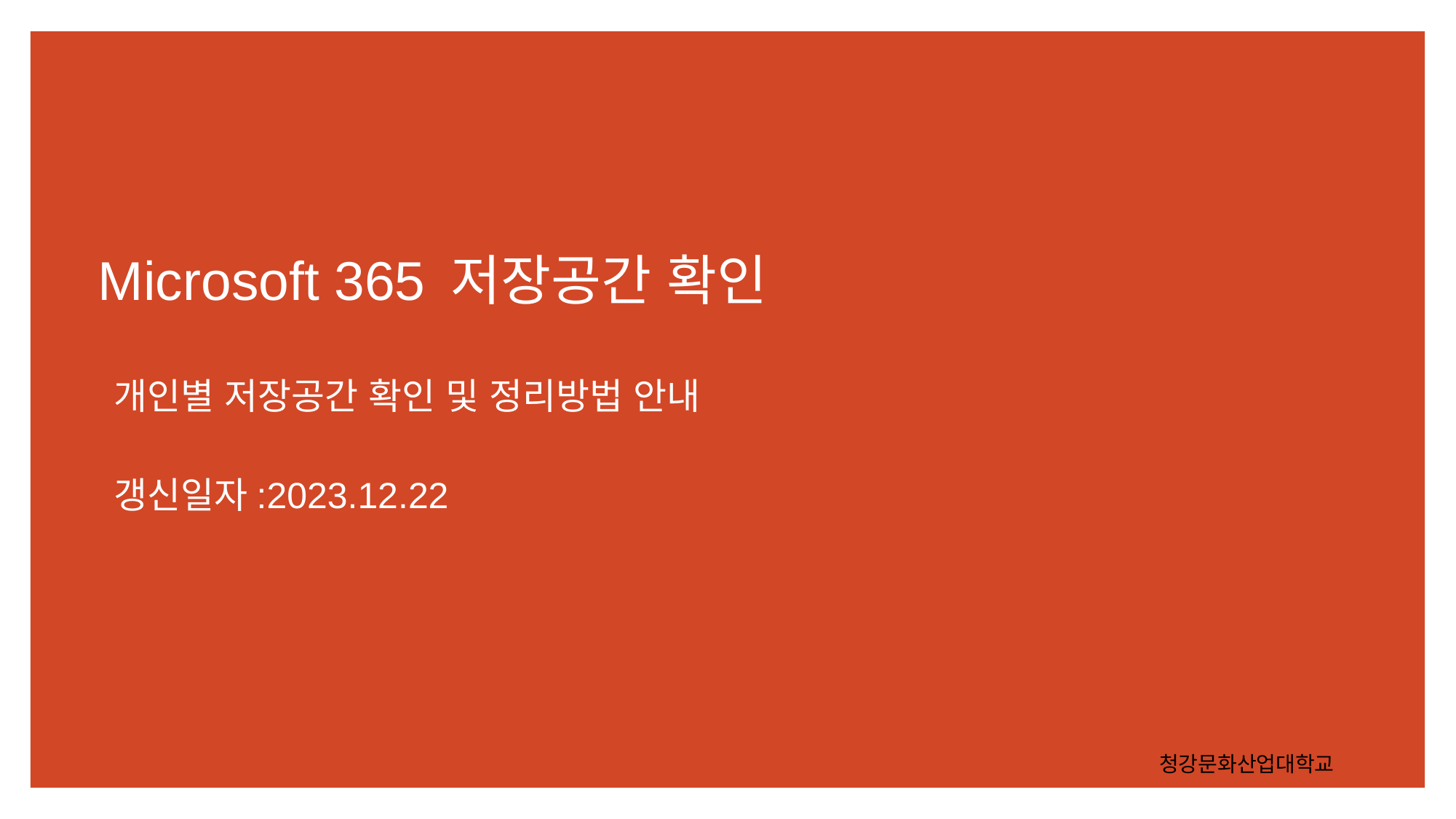

Microsoft 365 저장공간 확인
개인별 저장공간 확인 및 정리방법 안내
갱신일자:2023.12.22
청강문화산업대학교